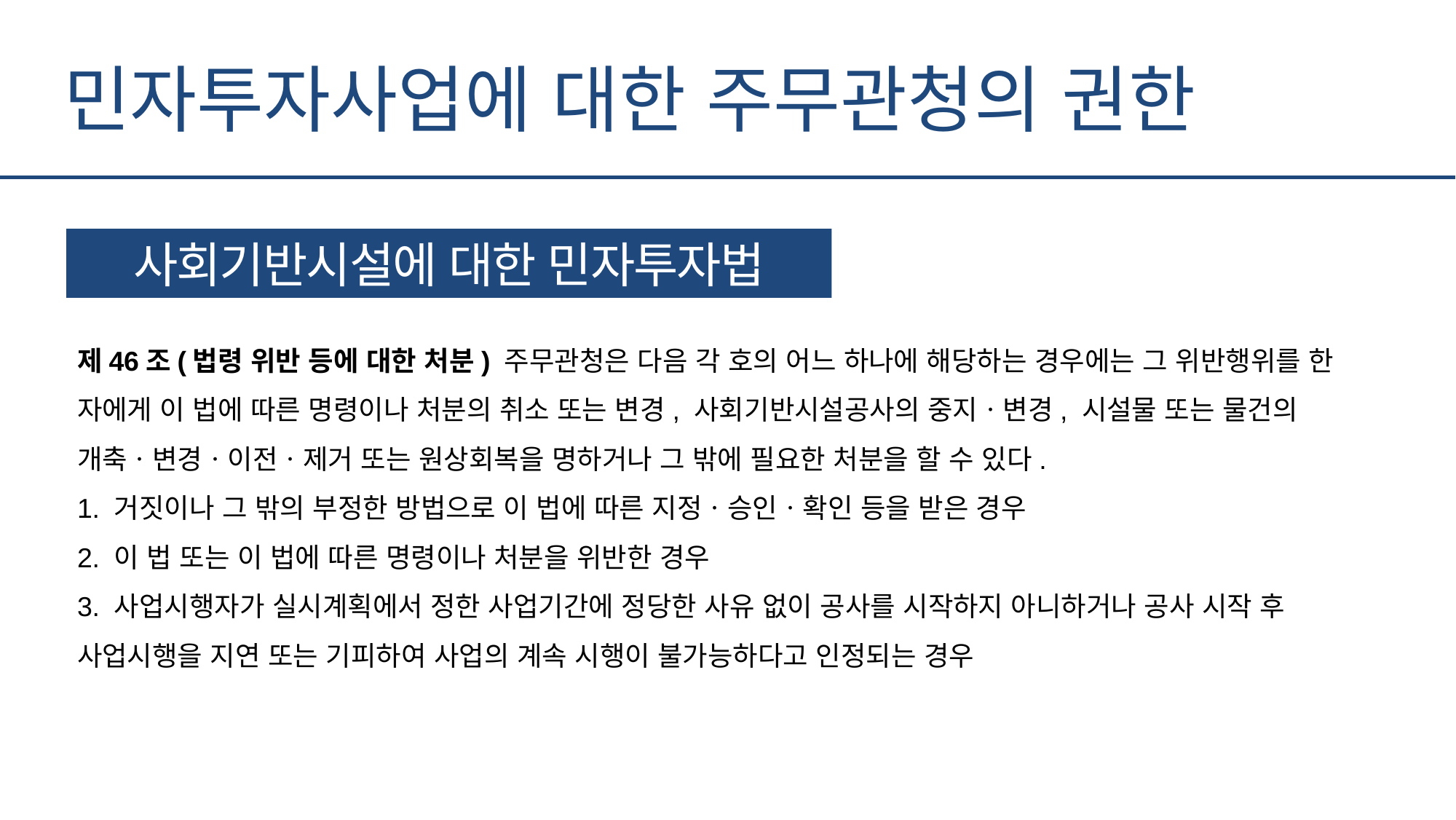

민자투자사업에 대한 주무관청의 권한

사회기반시설에 대한 민자투자법

제46조(법령 위반 등에 대한 처분) 주무관청은 다음 각 호의 어느 하나에 해당하는 경우에는 그 위반행위를 한 자에게 이 법에 따른 명령이나 처분의 취소 또는 변경, 사회기반시설공사의 중지ㆍ변경, 시설물 또는 물건의 개축ㆍ변경ㆍ이전ㆍ제거 또는 원상회복을 명하거나 그 밖에 필요한 처분을 할 수 있다.
1. 거짓이나 그 밖의 부정한 방법으로 이 법에 따른 지정ㆍ승인ㆍ확인 등을 받은 경우
2. 이 법 또는 이 법에 따른 명령이나 처분을 위반한 경우
3. 사업시행자가 실시계획에서 정한 사업기간에 정당한 사유 없이 공사를 시작하지 아니하거나 공사 시작 후 사업시행을 지연 또는 기피하여 사업의 계속 시행이 불가능하다고 인정되는 경우
8